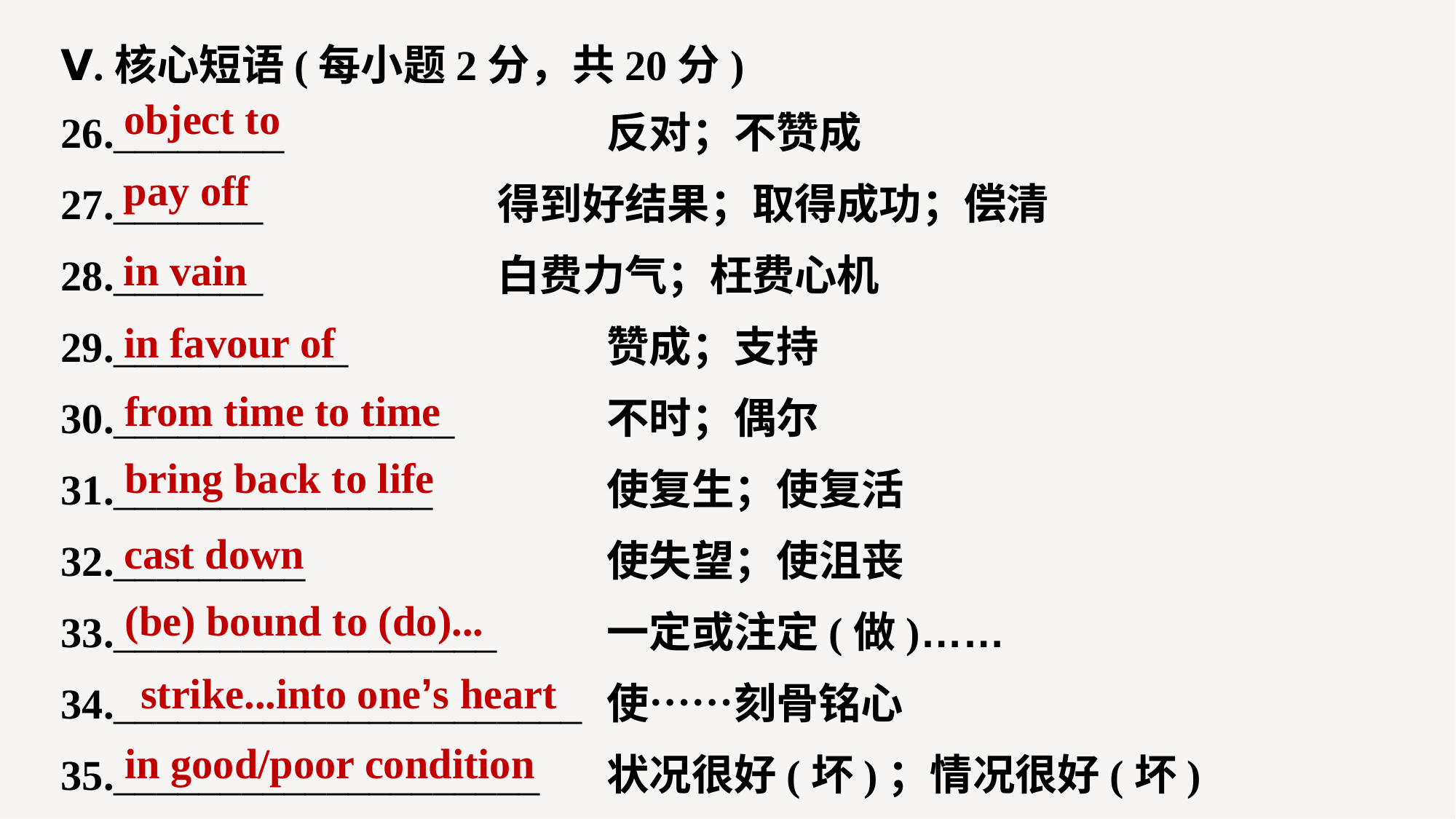

Ⅴ.核心短语(每小题2分，共20分)
26.________			反对；不赞成
27._______			得到好结果；取得成功；偿清
28._______			白费力气；枉费心机
29.___________			赞成；支持
30.________________		不时；偶尔
31._______________		使复生；使复活
32._________			使失望；使沮丧
33.__________________		一定或注定(做)……
34.______________________	使……刻骨铭心
35.____________________	状况很好(坏)；情况很好(坏)
object to
pay off
in vain
in favour of
from time to time
bring back to life
cast down
(be) bound to (do)...
strike...into one’s heart
in good/poor condition